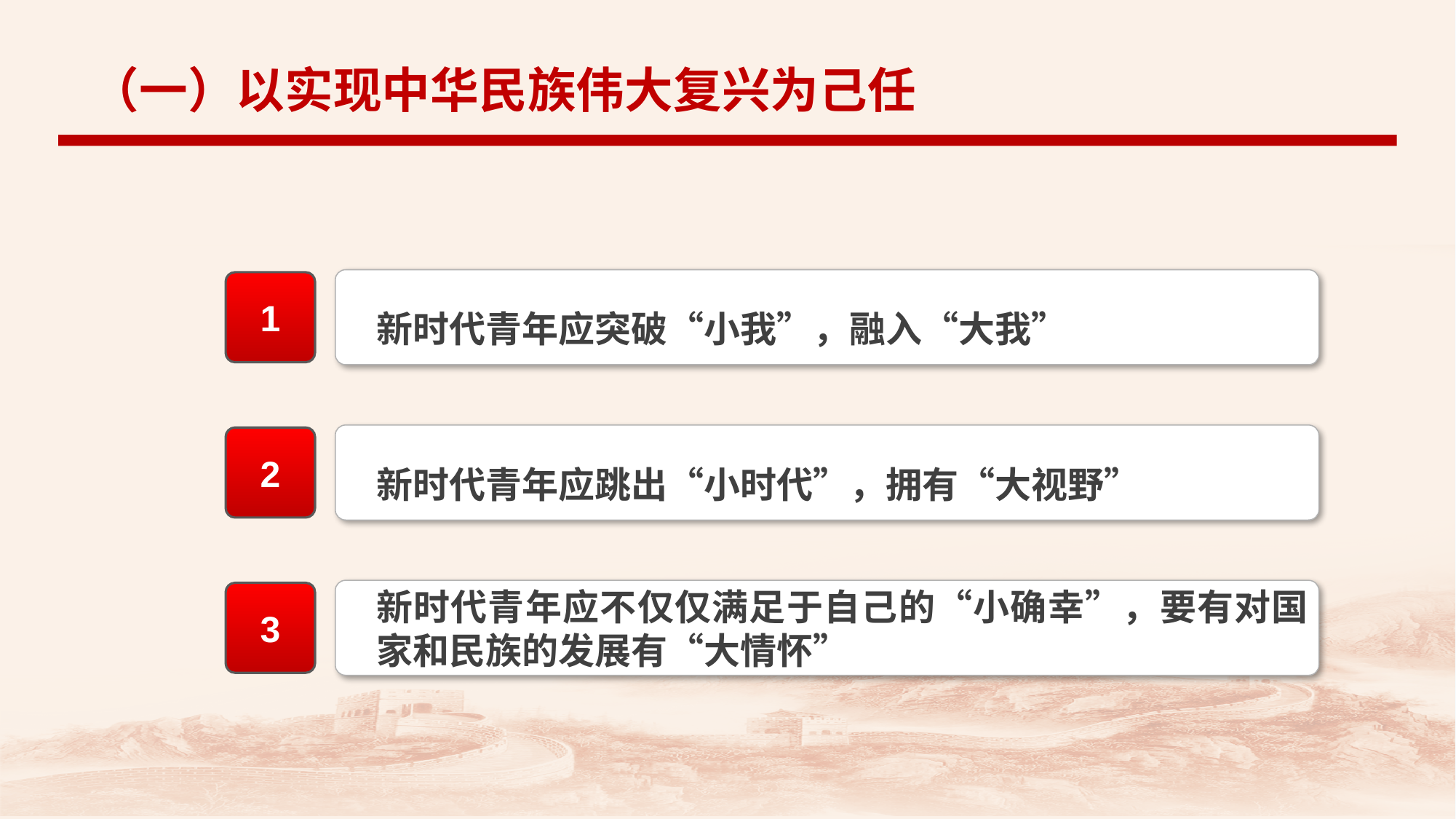

（一）以实现中华民族伟大复兴为己任

新时代青年应突破“小我”，融入“大我”
1
新时代青年应跳出“小时代”，拥有“大视野”
2
新时代青年应不仅仅满足于自己的“小确幸”，要有对国家和民族的发展有“大情怀”
3
16